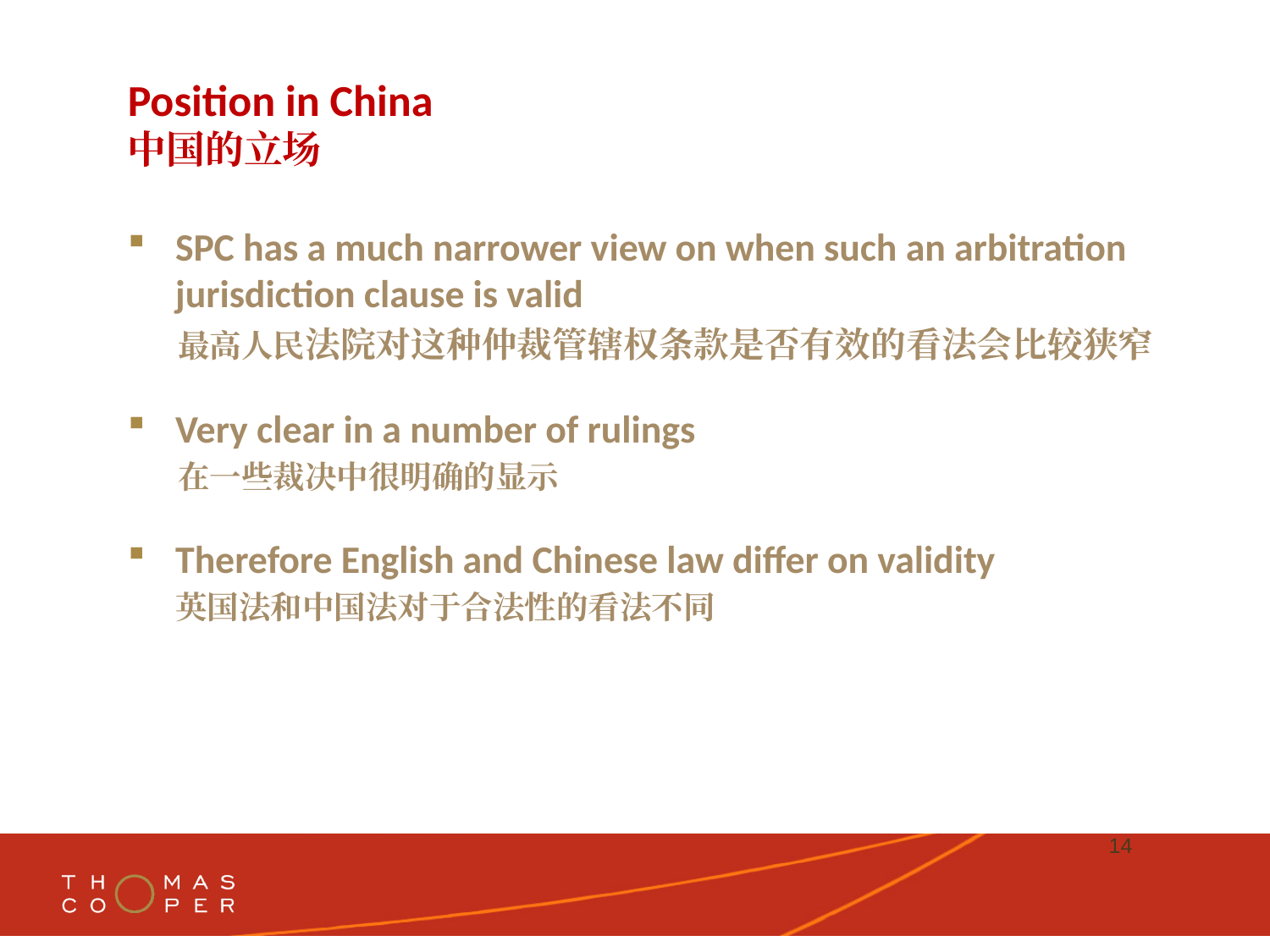

# Position in China 中国的立场
SPC has a much narrower view on when such an arbitration jurisdiction clause is valid
最高人民法院对这种仲裁管辖权条款是否有效的看法会比较狭窄
Very clear in a number of rulings
在一些裁决中很明确的显示
Therefore English and Chinese law differ on validity
英国法和中国法对于合法性的看法不同
14